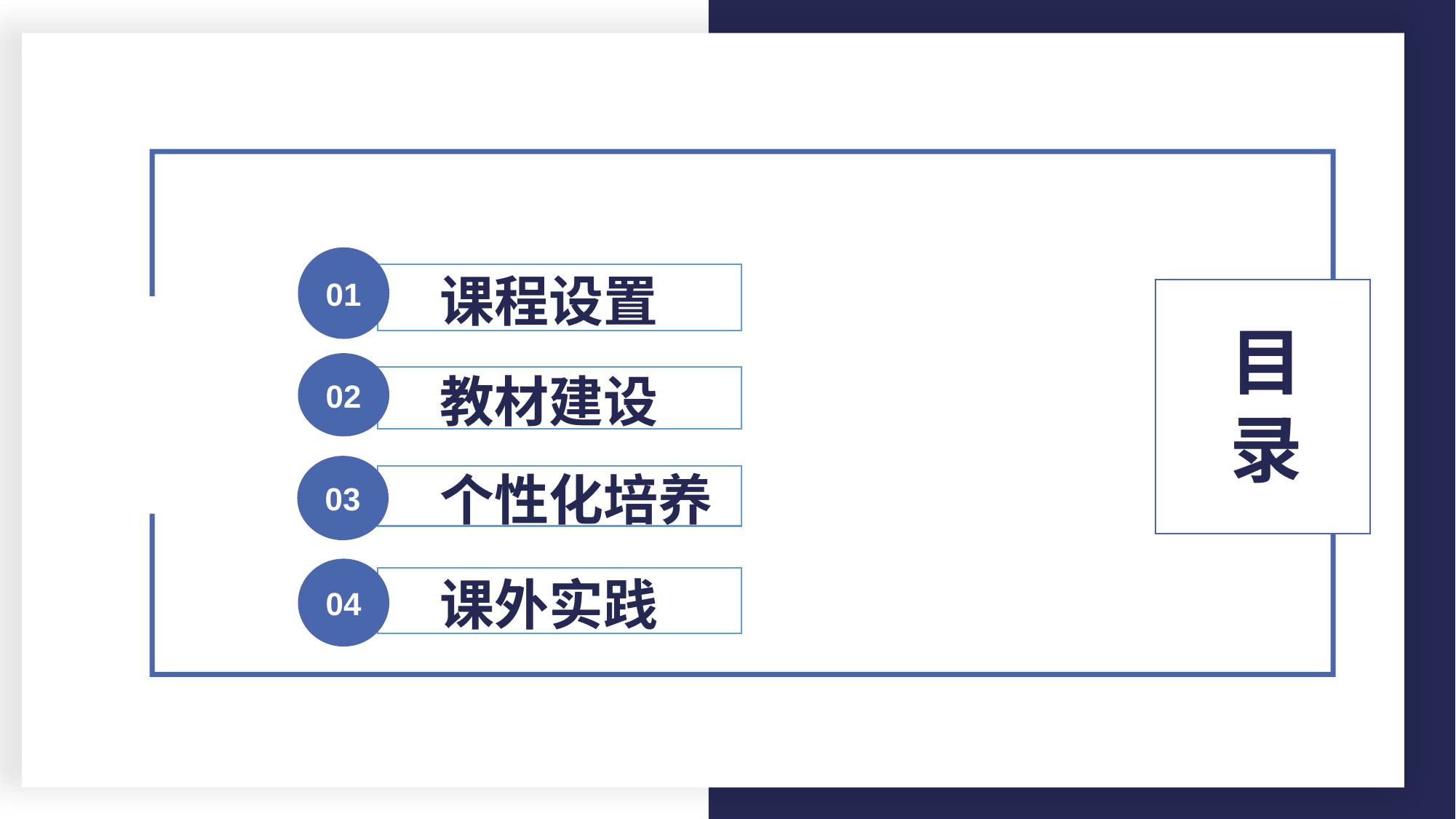

01
课程设置

02
教材建设

目
录
03
个性化培养

04
课外实践